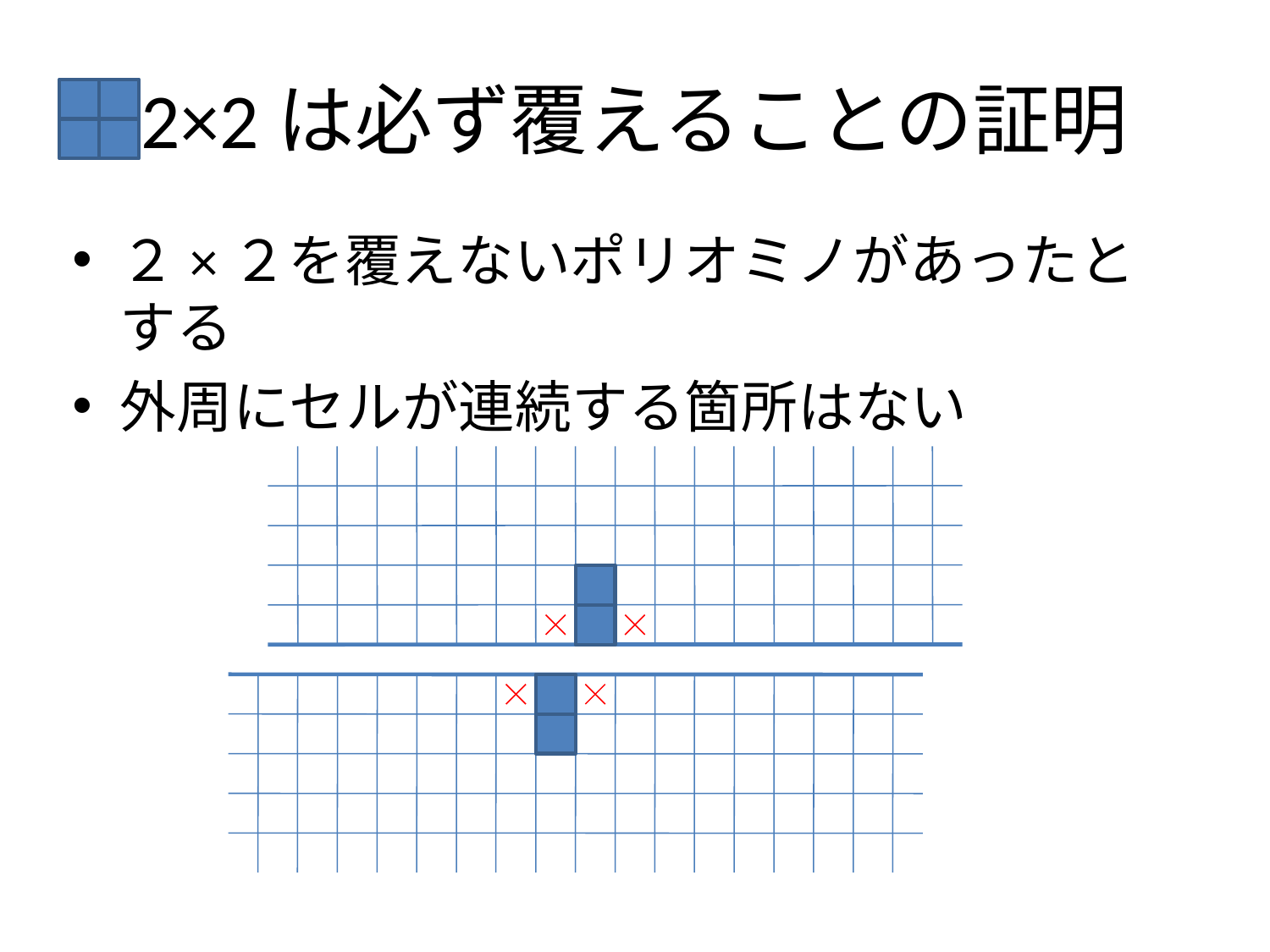

# 2×2は必ず覆えることの証明

２×２を覆えないポリオミノがあったとする
外周にセルが連続する箇所はない